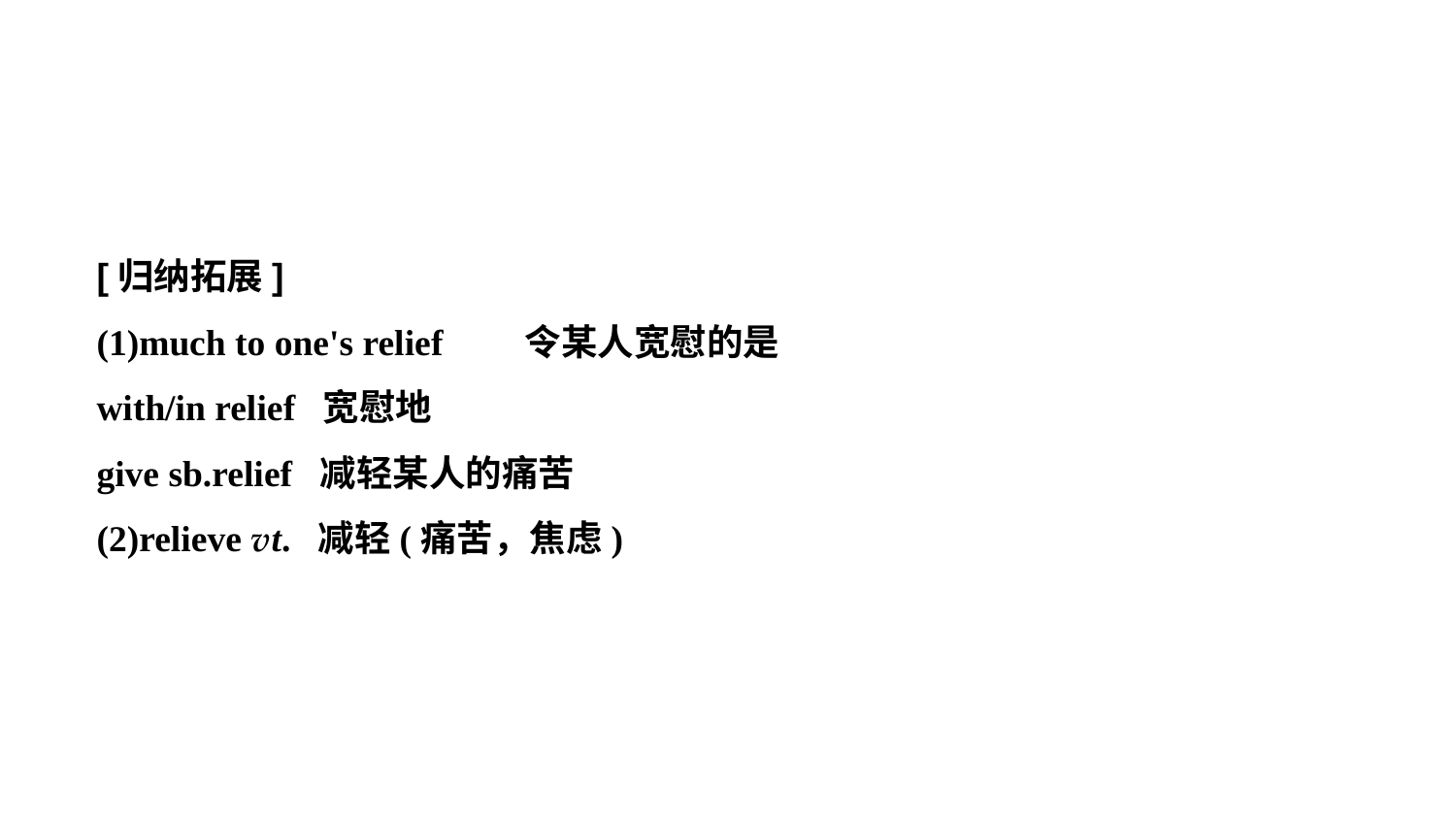

[归纳拓展]
(1)much to one's relief　　令某人宽慰的是
with/in relief  宽慰地
give sb.relief  减轻某人的痛苦
(2)relieve vt.  减轻(痛苦，焦虑)